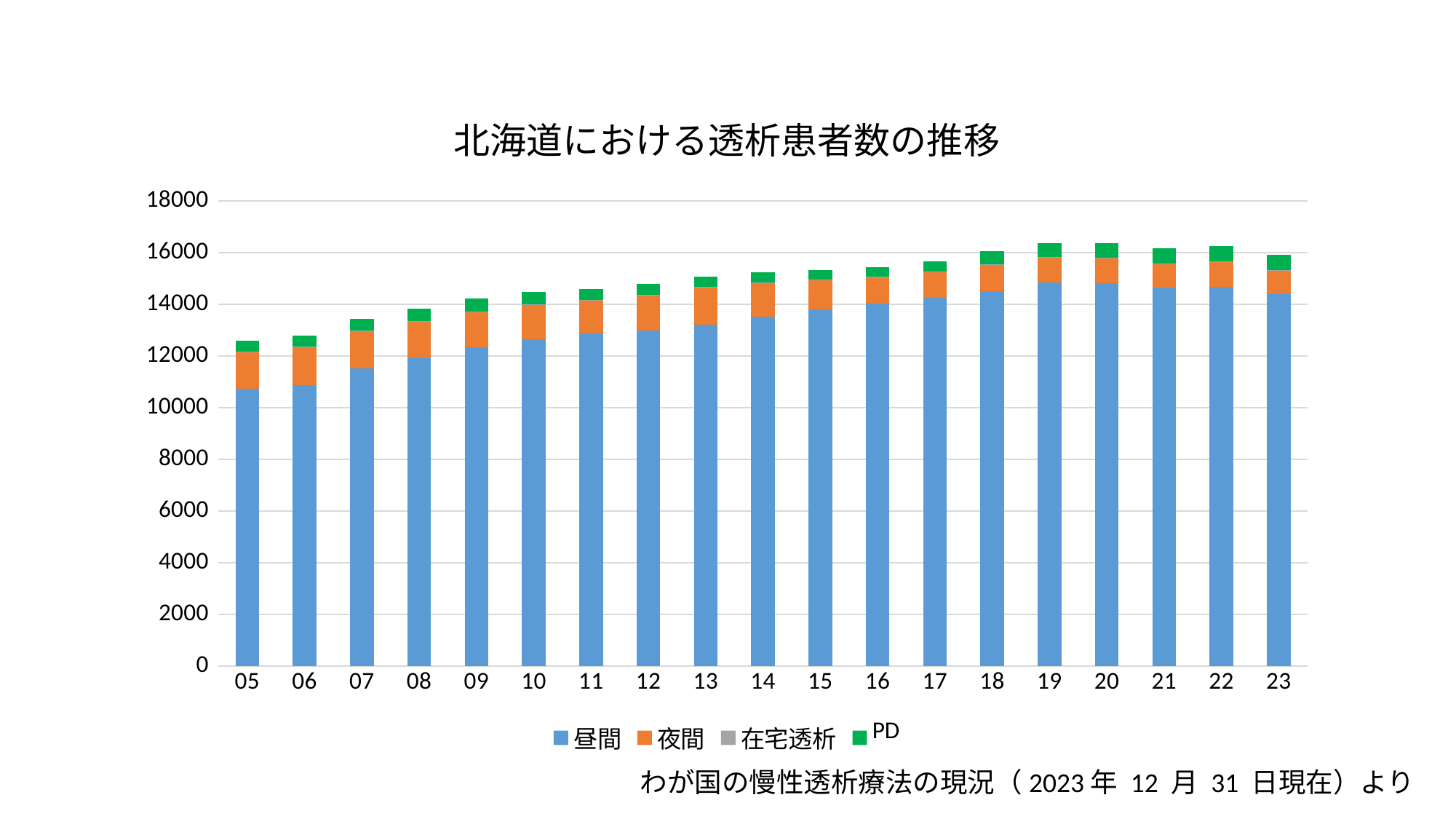

### Chart: 北海道における透析患者数の推移

| Category | 昼間 | 夜間 | 在宅透析 | PD |
|---|---|---|---|---|
| 05 | 10729.0 | 1429.0 | 3.0 | 442.0 |
| 06 | 10881.0 | 1491.0 | 3.0 | 424.0 |
| 07 | 11535.0 | 1438.0 | 5.0 | 450.0 |
| 08 | 11911.0 | 1441.0 | 7.0 | 481.0 |
| 09 | 12352.0 | 1347.0 | 14.0 | 521.0 |
| 10 | 12650.0 | 1341.0 | 8.0 | 494.0 |
| 11 | 12885.0 | 1282.0 | 8.0 | 427.0 |
| 12 | 12990.0 | 1380.0 | 10.0 | 406.0 |
| 13 | 13220.0 | 1442.0 | 11.0 | 409.0 |
| 14 | 13526.0 | 1309.0 | 10.0 | 394.0 |
| 15 | 13818.0 | 1126.0 | 9.0 | 385.0 |
| 16 | 14042.0 | 1018.0 | 9.0 | 363.0 |
| 17 | 14260.0 | 1013.0 | 10.0 | 392.0 |
| 18 | 14517.0 | 1032.0 | 9.0 | 502.0 |
| 19 | 14854.0 | 983.0 | 9.0 | 531.0 |
| 20 | 14806.0 | 1001.0 | 10.0 | 553.0 |
| 21 | 14641.0 | 942.0 | 8.0 | 570.0 |
| 22 | 14670.0 | 976.0 | 11.0 | 610.0 |
| 23 | 14390.0 | 937.0 | 12.0 | 580.0 |
わが国の慢性透析療法の現況（2023年 12 月 31 日現在）より